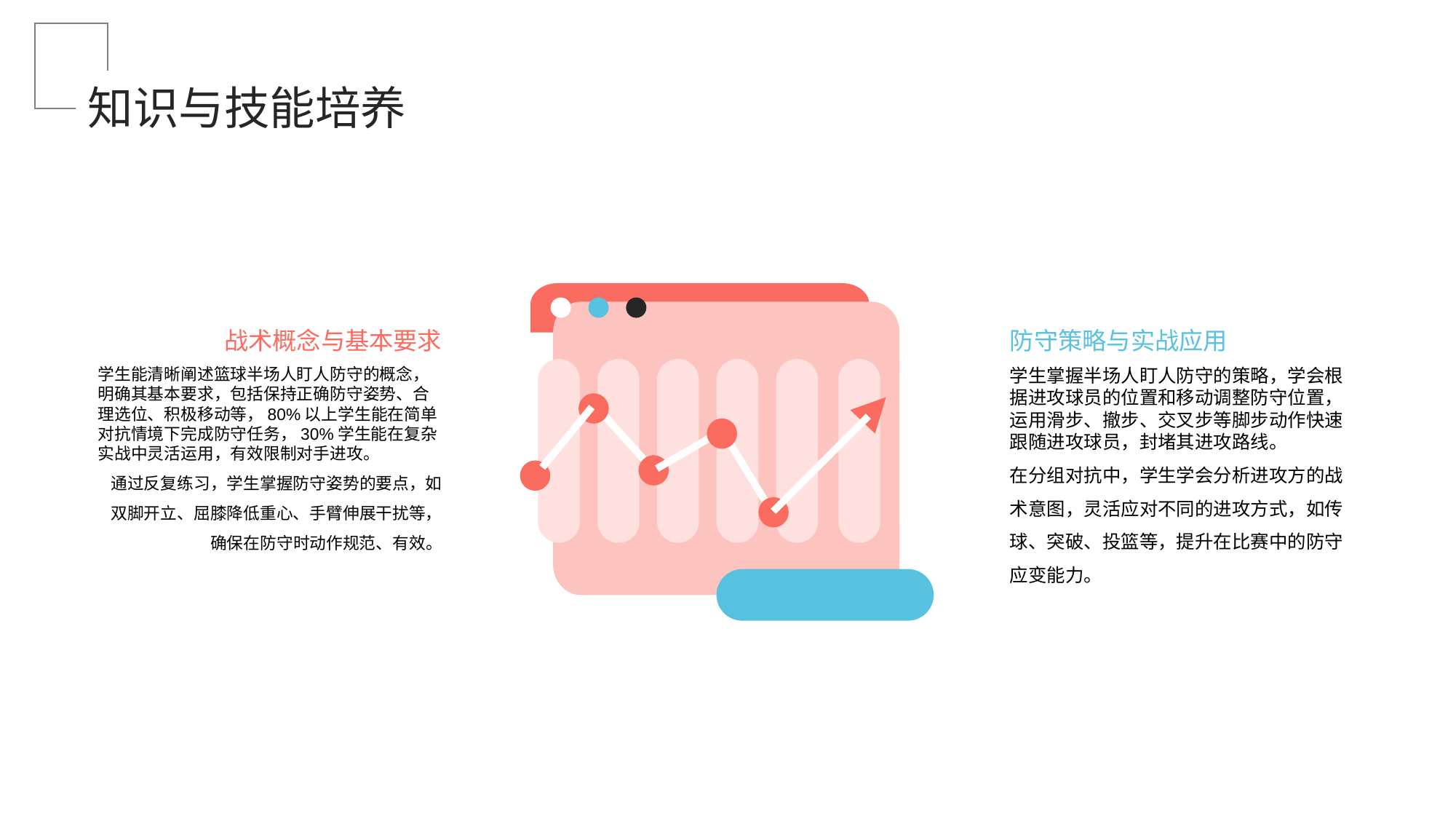

知识与技能培养

战术概念与基本要求
防守策略与实战应用

学生能清晰阐述篮球半场人盯人防守的概念，明确其基本要求，包括保持正确防守姿势、合理选位、积极移动等，80%以上学生能在简单对抗情境下完成防守任务，30%学生能在复杂实战中灵活运用，有效限制对手进攻。
通过反复练习，学生掌握防守姿势的要点，如双脚开立、屈膝降低重心、手臂伸展干扰等，确保在防守时动作规范、有效。
学生掌握半场人盯人防守的策略，学会根据进攻球员的位置和移动调整防守位置，运用滑步、撤步、交叉步等脚步动作快速跟随进攻球员，封堵其进攻路线。
在分组对抗中，学生学会分析进攻方的战术意图，灵活应对不同的进攻方式，如传球、突破、投篮等，提升在比赛中的防守应变能力。